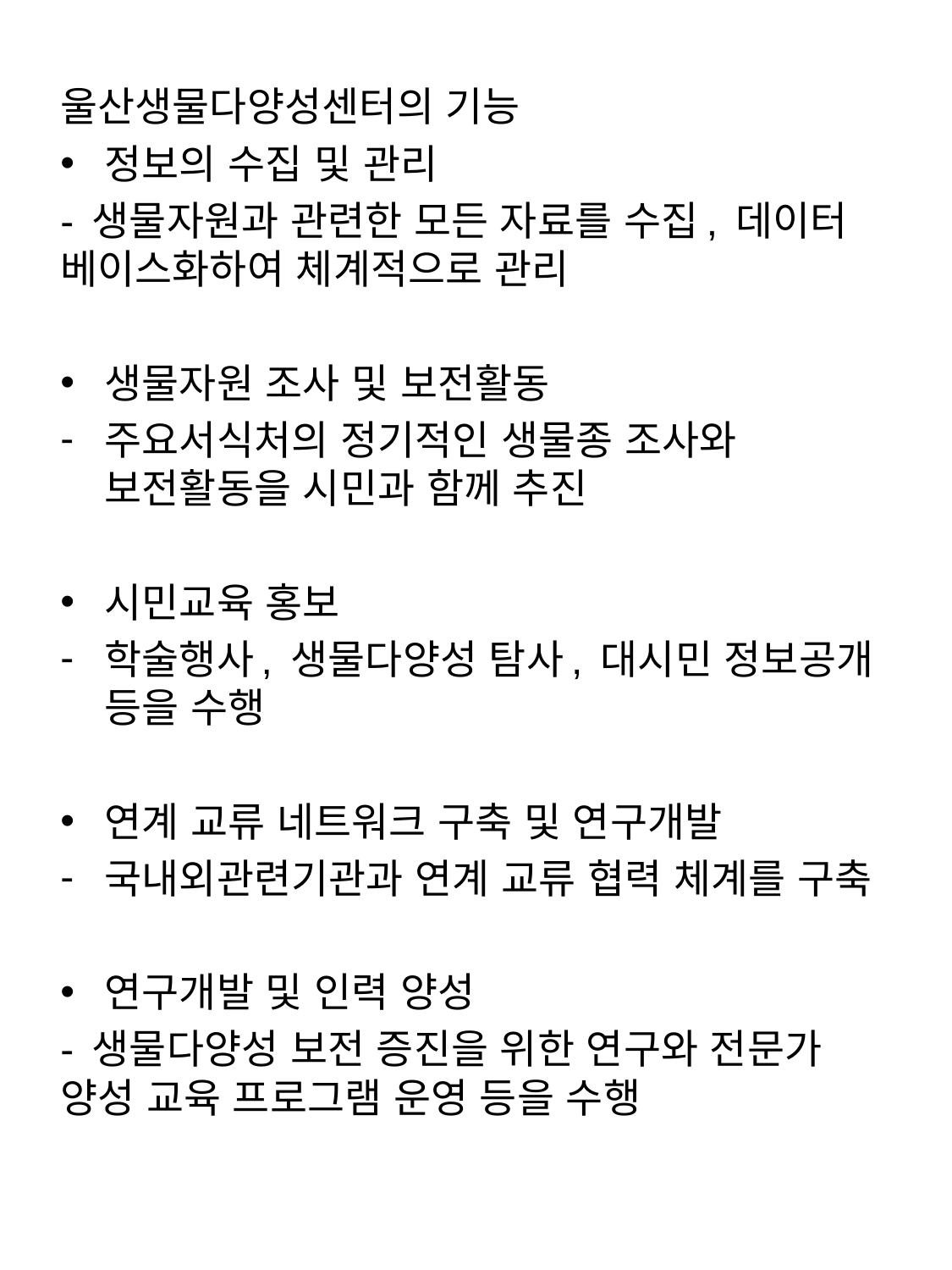

울산생물다양성센터의 기능
정보의 수집 및 관리
- 생물자원과 관련한 모든 자료를 수집, 데이터 베이스화하여 체계적으로 관리

생물자원 조사 및 보전활동
주요서식처의 정기적인 생물종 조사와 보전활동을 시민과 함께 추진

시민교육 홍보
학술행사, 생물다양성 탐사, 대시민 정보공개 등을 수행

연계 교류 네트워크 구축 및 연구개발
국내외관련기관과 연계 교류 협력 체계를 구축

연구개발 및 인력 양성
- 생물다양성 보전 증진을 위한 연구와 전문가 양성 교육 프로그램 운영 등을 수행